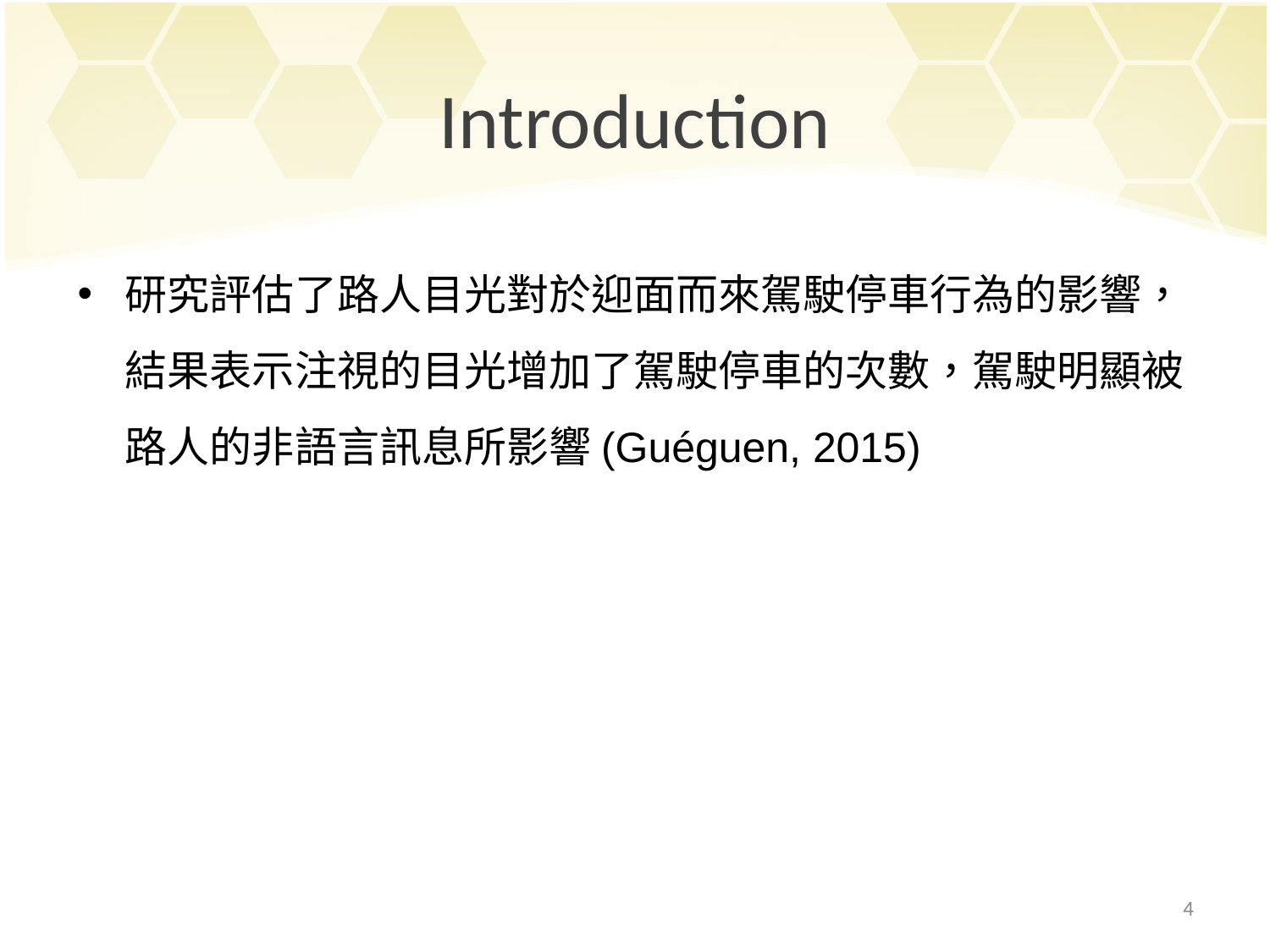

# Introduction
研究評估了路人目光對於迎面而來駕駛停車行為的影響，結果表示注視的目光增加了駕駛停車的次數，駕駛明顯被路人的非語言訊息所影響(Guéguen, 2015)

4